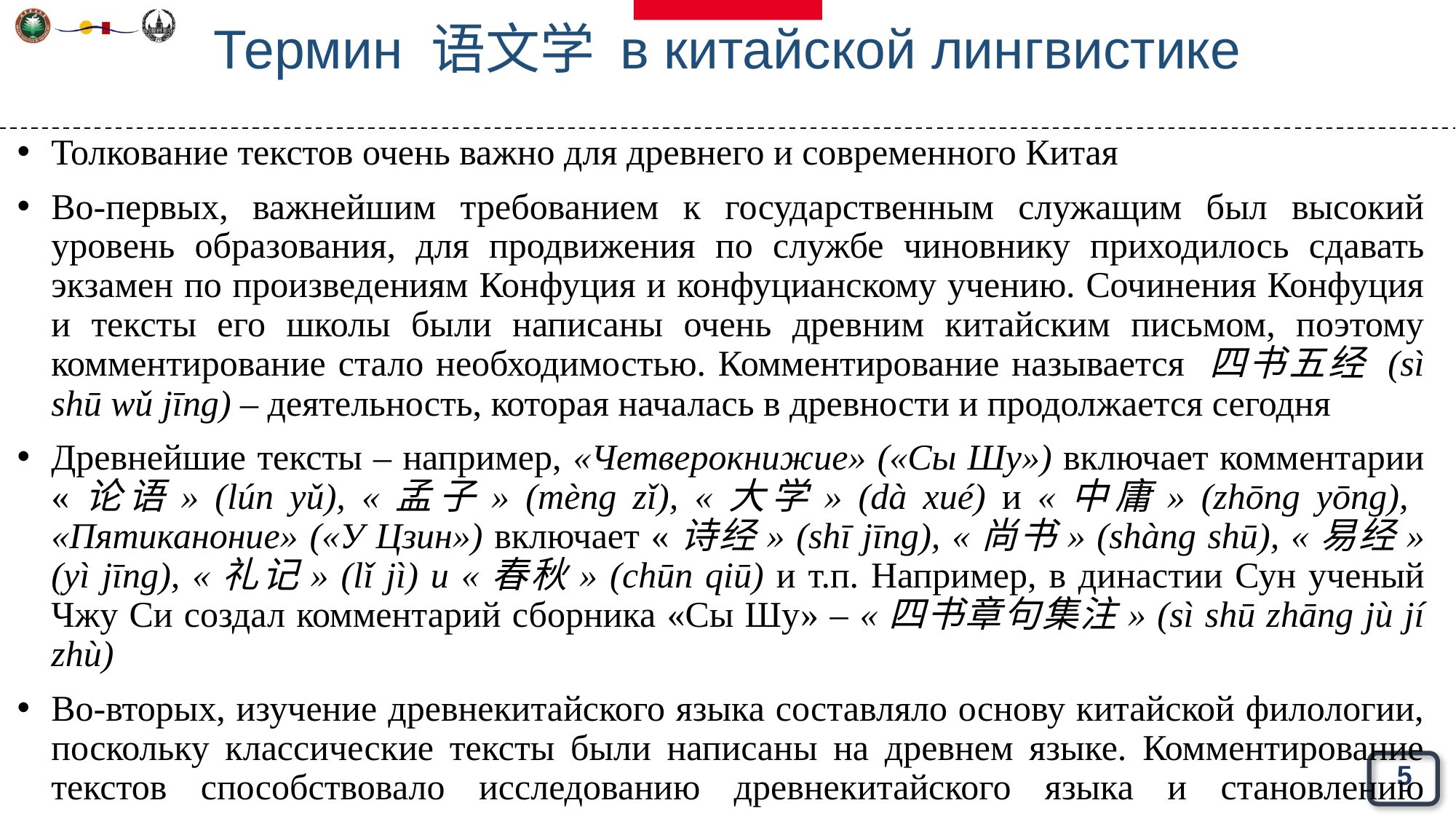

# Термин 语文学 в китайской лингвистике
Толкование текстов очень важно для древнего и современного Китая
Во-первых, важнейшим требованием к государственным служащим был высокий уровень образования, для продвижения по службе чиновнику приходилось сдавать экзамен по произведениям Конфуция и конфуцианскому учению. Сочинения Конфуция и тексты его школы были написаны очень древним китайским письмом, поэтому комментирование стало необходимостью. Комментирование называется 四书五经 (sì shū wǔ jīng) – деятельность, которая началась в древности и продолжается сегодня
Древнейшие тексты – например, «Четверокнижие» («Сы Шу») включает комментарии «论语» (lún yǔ), «孟子» (mèng zǐ), «大学» (dà xué) и «中庸» (zhōng yōng),  «Пятиканоние» («У Цзин») включает «诗经» (shī jīng), «尚书» (shàng shū), «易经» (yì jīng), «礼记» (lǐ jì) и «春秋» (chūn qiū) и т.п. Например, в династии Сун ученый Чжу Си создал комментарий сборника «Сы Шу» – «四书章句集注» (sì shū zhāng jù jí zhù)
Во-вторых, изучение древнекитайского языка составляло основу китайской филологии, поскольку классические тексты были написаны на древнем языке. Комментирование текстов способствовало исследованию древнекитайского языка и становлению языкознания